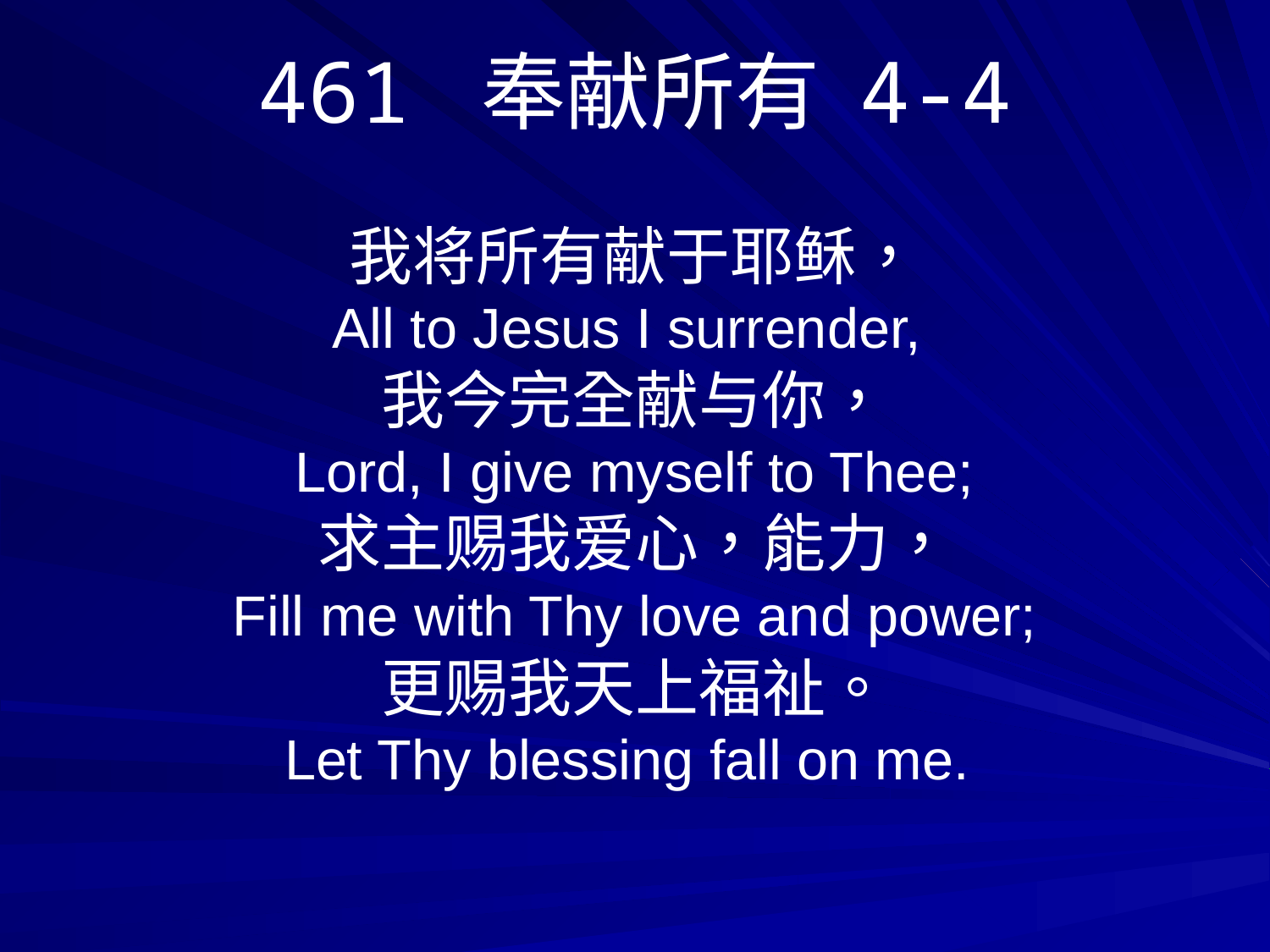

461 奉献所有 4-4

我将所有献于耶稣，
All to Jesus I surrender,
我今完全献与你，
Lord, I give myself to Thee;
求主赐我爱心，能力，
Fill me with Thy love and power;
更赐我天上福祉。
Let Thy blessing fall on me.